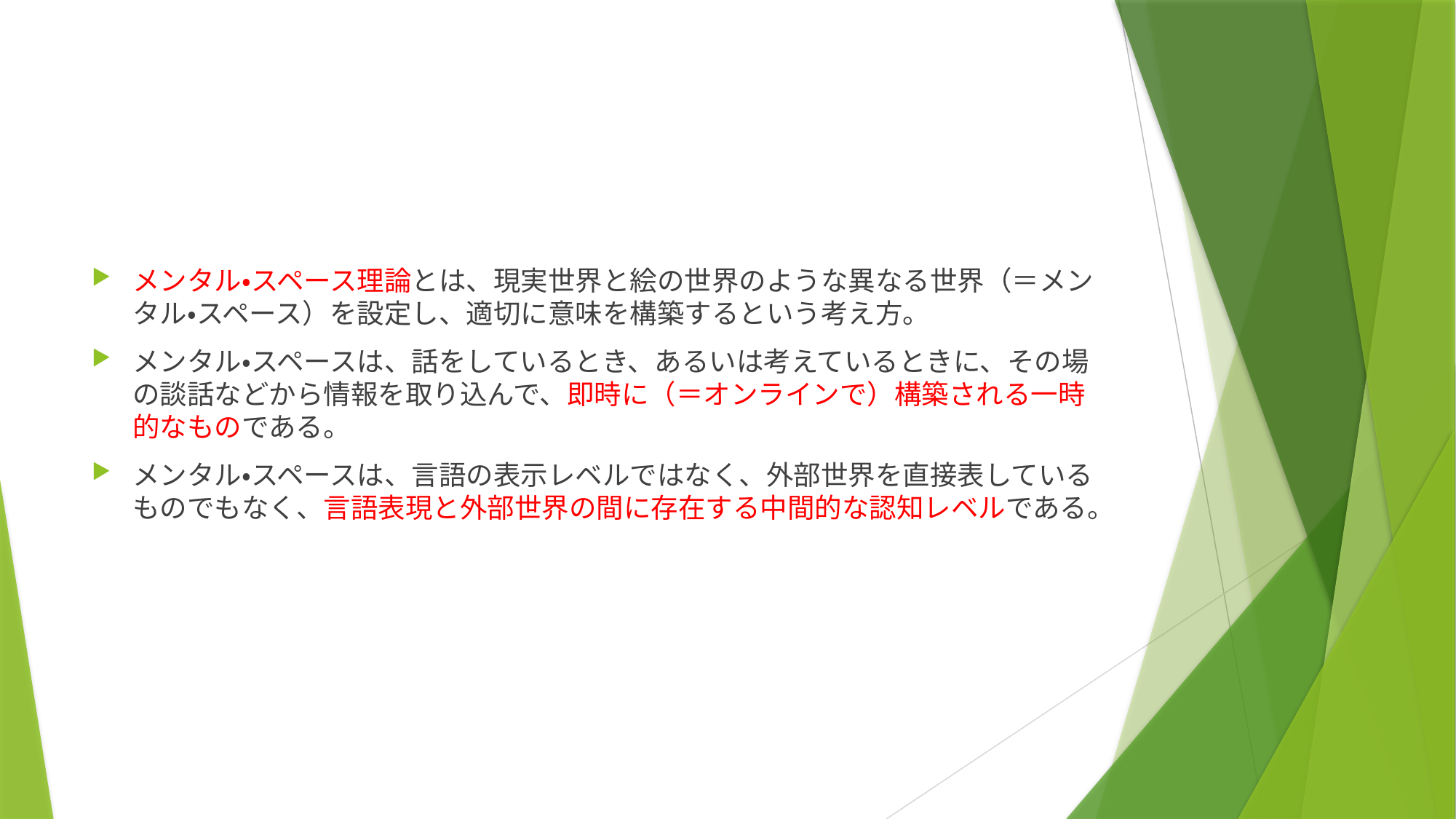

#
メンタル・スペース理論とは、現実世界と絵の世界のような異なる世界（＝メンタル・スペース）を設定し、適切に意味を構築するという考え方。
メンタル・スペースは、話をしているとき、あるいは考えているときに、その場の談話などから情報を取り込んで、即時に（＝オンラインで）構築される一時的なものである。
メンタル・スペースは、言語の表示レベルではなく、外部世界を直接表しているものでもなく、言語表現と外部世界の間に存在する中間的な認知レベルである。